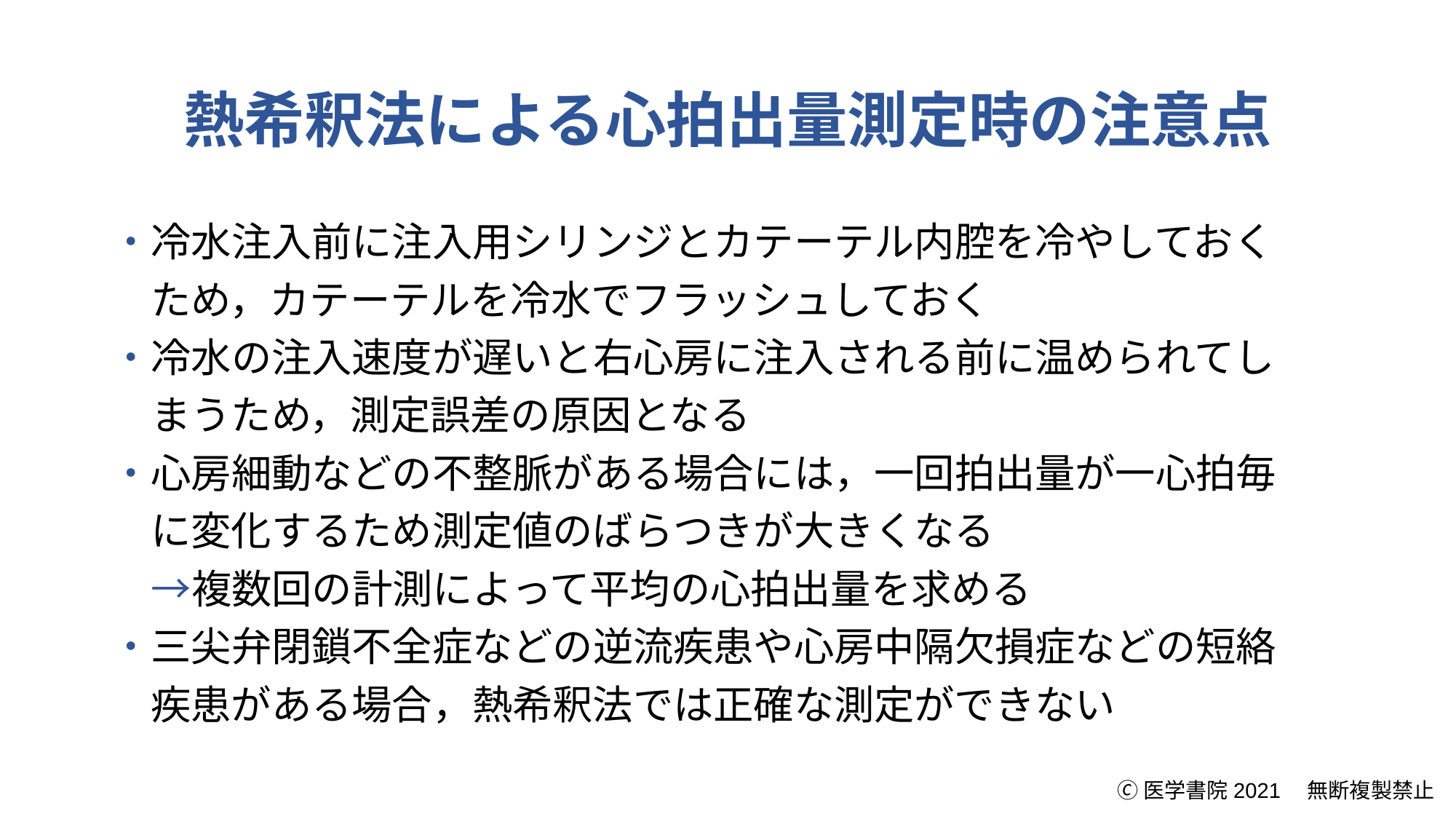

# 熱希釈法による心拍出量測定時の注意点
・冷水注入前に注入用シリンジとカテーテル内腔を冷やしておく
　ため，カテーテルを冷水でフラッシュしておく
・冷水の注入速度が遅いと右心房に注入される前に温められてし
　まうため，測定誤差の原因となる
・心房細動などの不整脈がある場合には，一回拍出量が一心拍毎
　に変化するため測定値のばらつきが大きくなる
　→複数回の計測によって平均の心拍出量を求める
・三尖弁閉鎖不全症などの逆流疾患や心房中隔欠損症などの短絡
　疾患がある場合，熱希釈法では正確な測定ができない

🄫医学書院2021　無断複製禁止